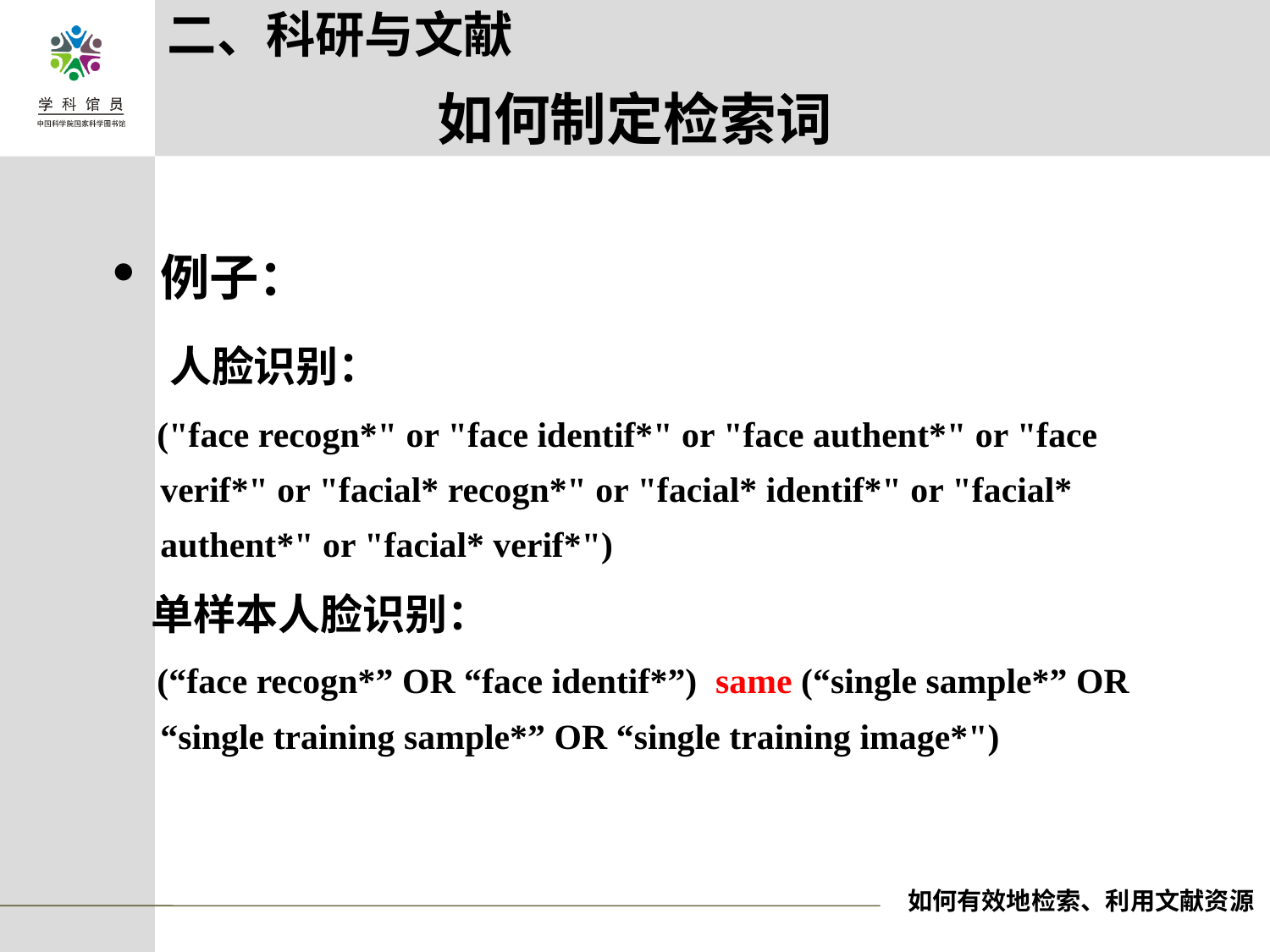

二、科研与文献
# 如何制定检索词
例子：
    人脸识别：
     ("face recogn*" or "face identif*" or "face authent*" or "face verif*" or "facial* recogn*" or "facial* identif*" or "facial* authent*" or "facial* verif*")
   单样本人脸识别：
     (“face recogn*” OR “face identif*”)  same (“single sample*” OR “single training sample*” OR “single training image*")
如何有效地检索、利用文献资源